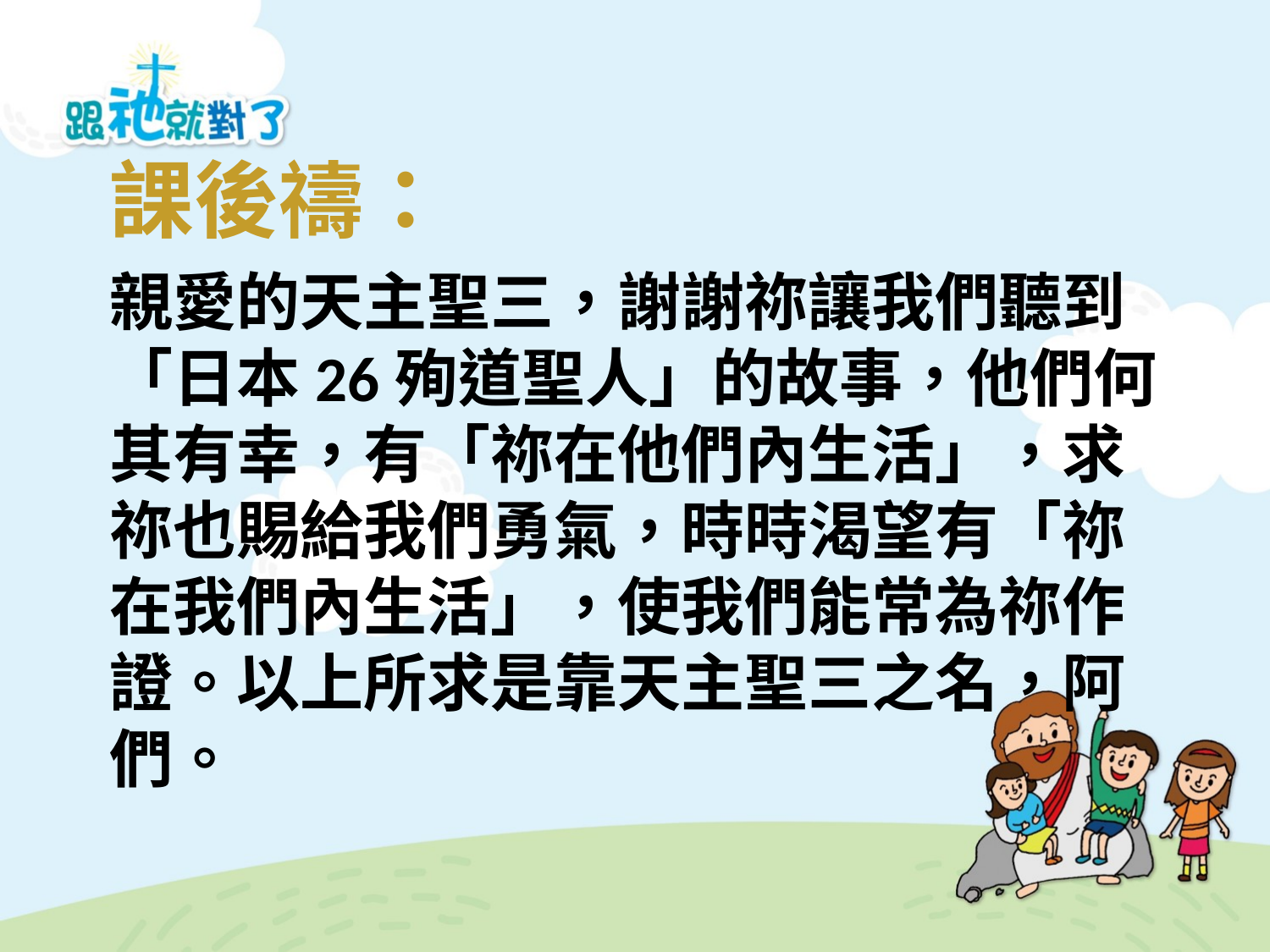

課後禱：
親愛的天主聖三，謝謝祢讓我們聽到「日本26殉道聖人」的故事，他們何其有幸，有「祢在他們內生活」，求祢也賜給我們勇氣，時時渴望有「祢在我們內生活」，使我們能常為祢作證。以上所求是靠天主聖三之名，阿們。